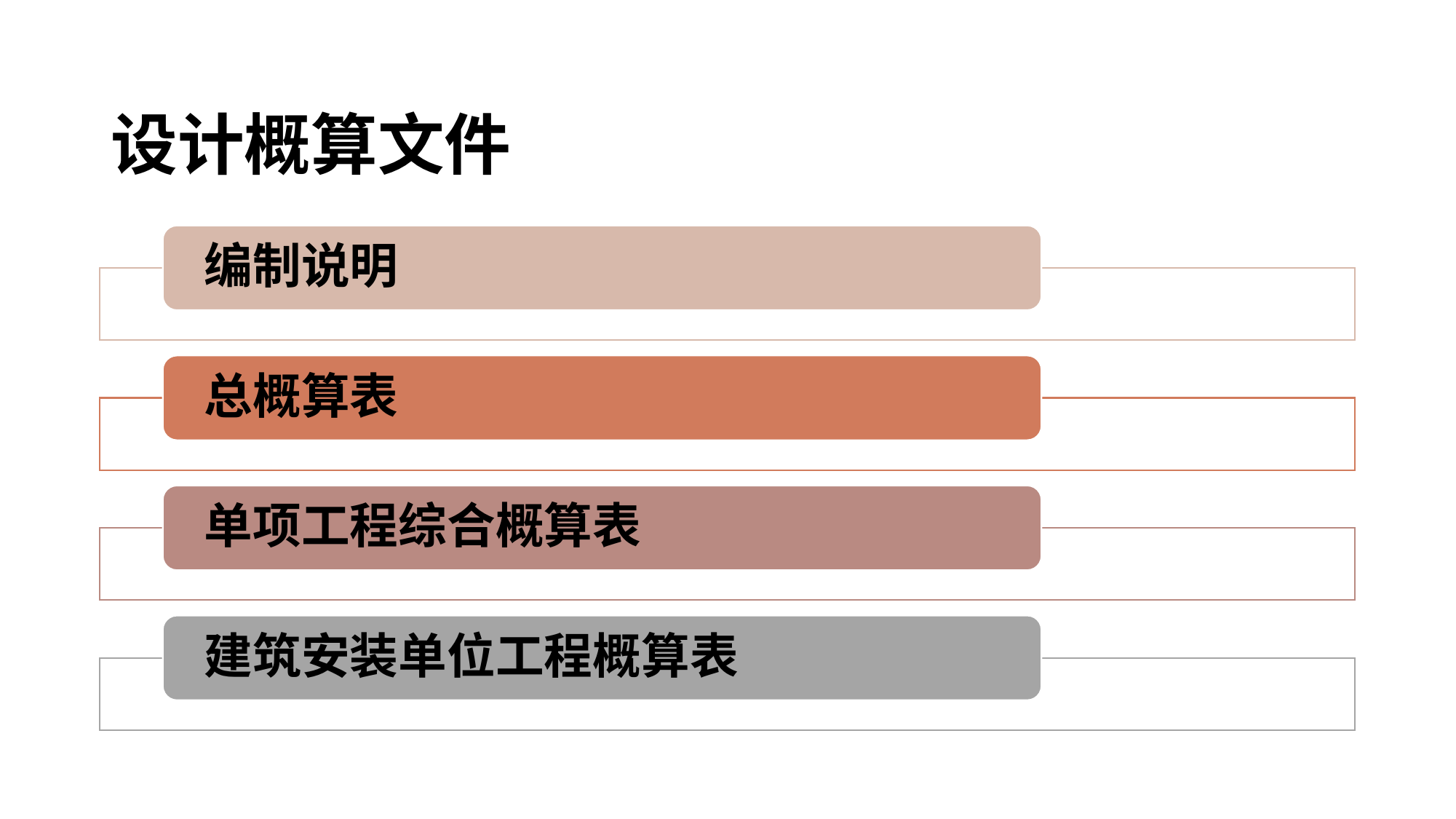

# 设计概算文件
编制说明
总概算表
单项工程综合概算表
建筑安装单位工程概算表